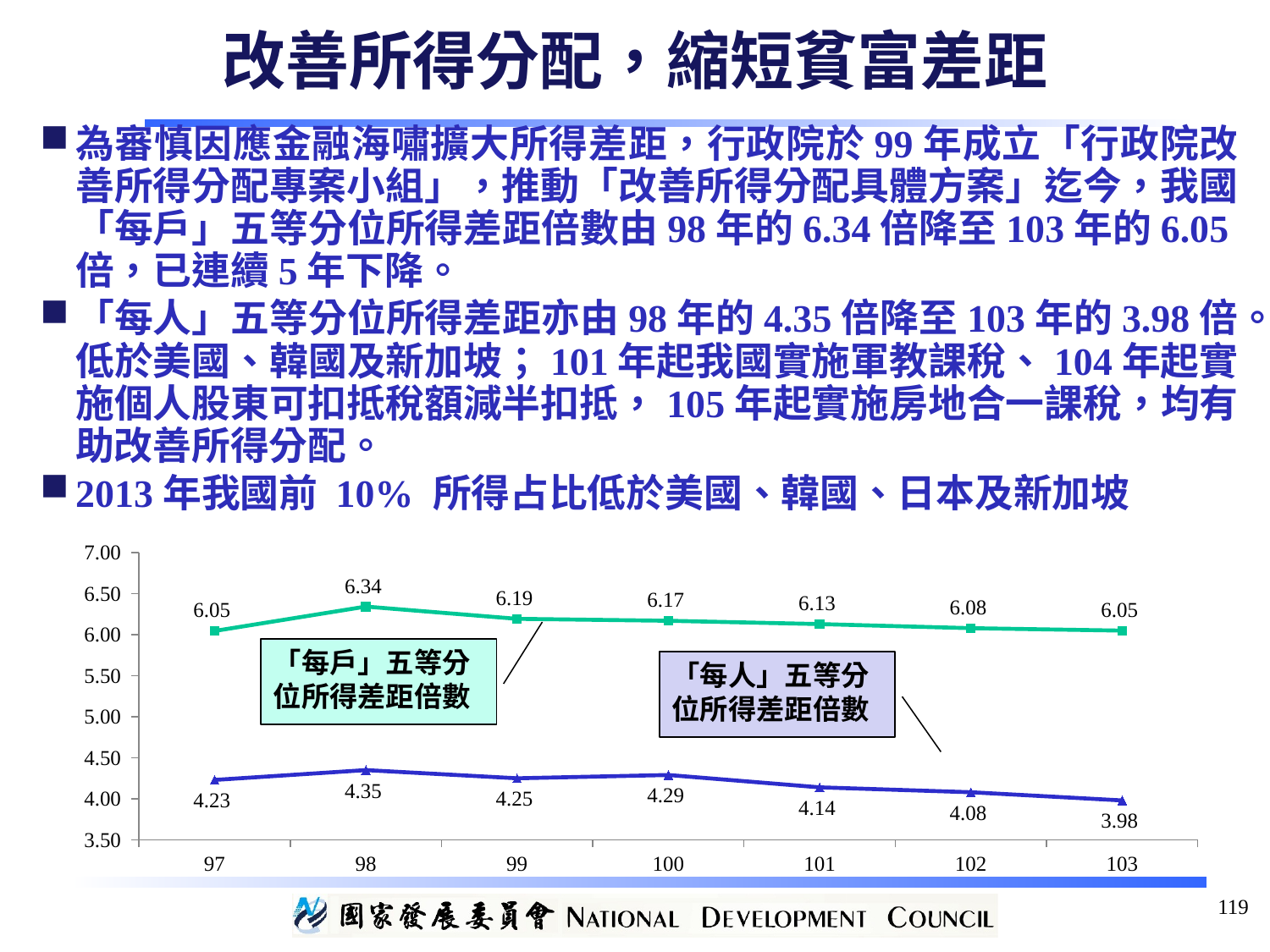

改善所得分配，縮短貧富差距
為審慎因應金融海嘯擴大所得差距，行政院於99年成立「行政院改善所得分配專案小組」，推動「改善所得分配具體方案」迄今，我國「每戶」五等分位所得差距倍數由98年的6.34倍降至103年的6.05倍，已連續5年下降。
「每人」五等分位所得差距亦由98年的4.35倍降至103年的3.98倍。低於美國、韓國及新加坡；101年起我國實施軍教課稅、104年起實施個人股東可扣抵稅額減半扣抵，105年起實施房地合一課稅，均有助改善所得分配。
2013年我國前 10% 所得占比低於美國、韓國、日本及新加坡

### Chart

| Category |  |  |
|---|---|---|
| 97 | 6.046 | 4.23 |
| 98 | 6.343 | 4.35 |
| 99 | 6.194 | 4.25 |
| 100 | 6.17 | 4.29 |
| 101 | 6.13 | 4.14 |
| 102 | 6.08 | 4.08 |
| 103 | 6.05 | 3.98 |
「每戶」五等分位所得差距倍數
「每人」五等分位所得差距倍數
119